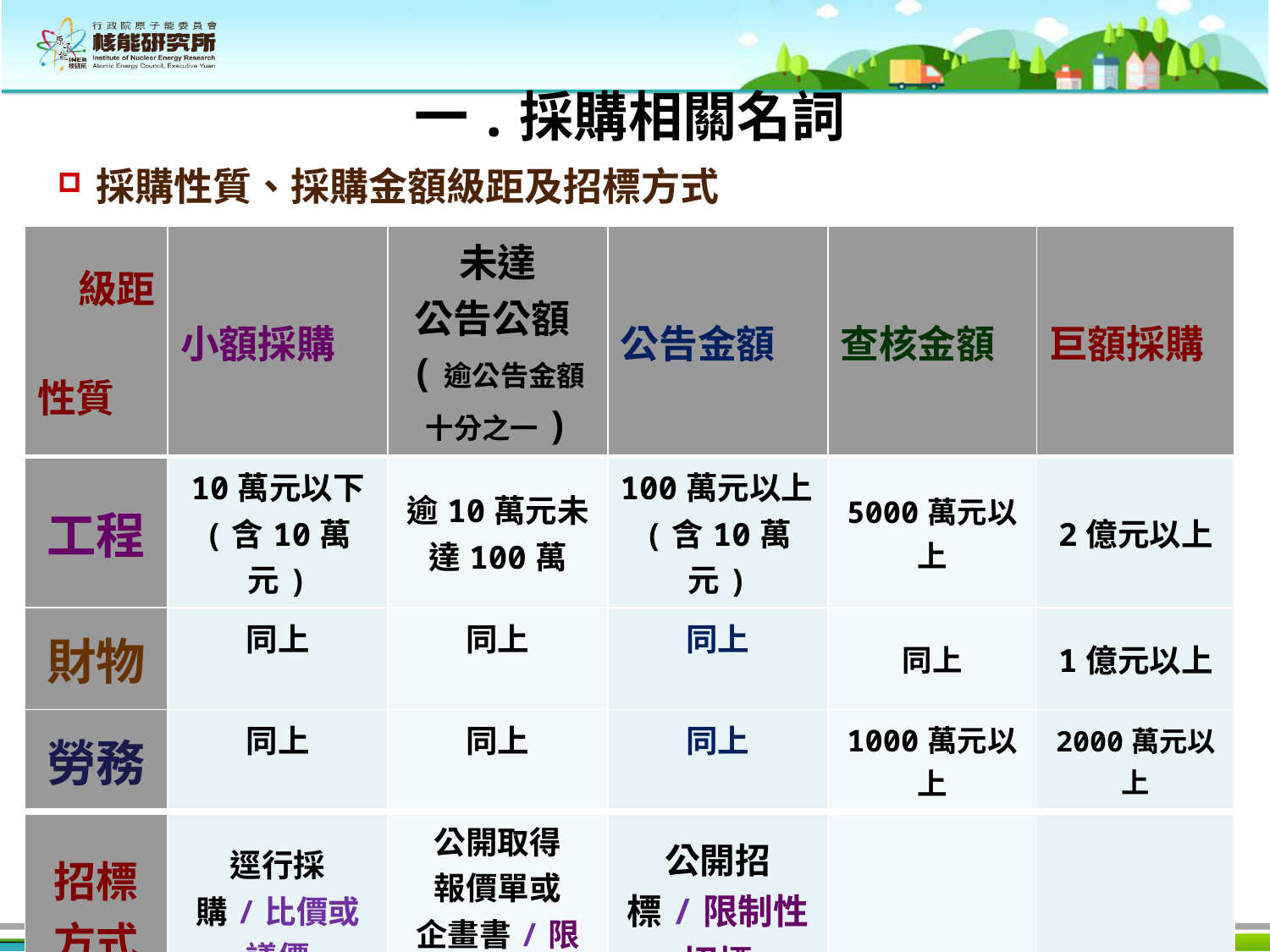

# 一.採購相關名詞
採購性質、採購金額級距及招標方式

| 級距 性質 | 小額採購 | 未達 公告公額(逾公告金額十分之一) | 公告金額 | 查核金額 | 巨額採購 |
| --- | --- | --- | --- | --- | --- |
| 工程 | 10萬元以下 (含10萬元) | 逾10萬元未達100萬 | 100萬元以上(含10萬元) | 5000萬元以上 | 2億元以上 |
| 財物 | 同上 | 同上 | 同上 | 同上 | 1億元以上 |
| 勞務 | 同上 | 同上 | 同上 | 1000萬元以上 | 2000萬元以上 |
| 招標方式 | 逕行採購/比價或議價 | 公開取得 報價單或 企畫書/限制性招標 | 公開招標/限制性招標 |  |  |